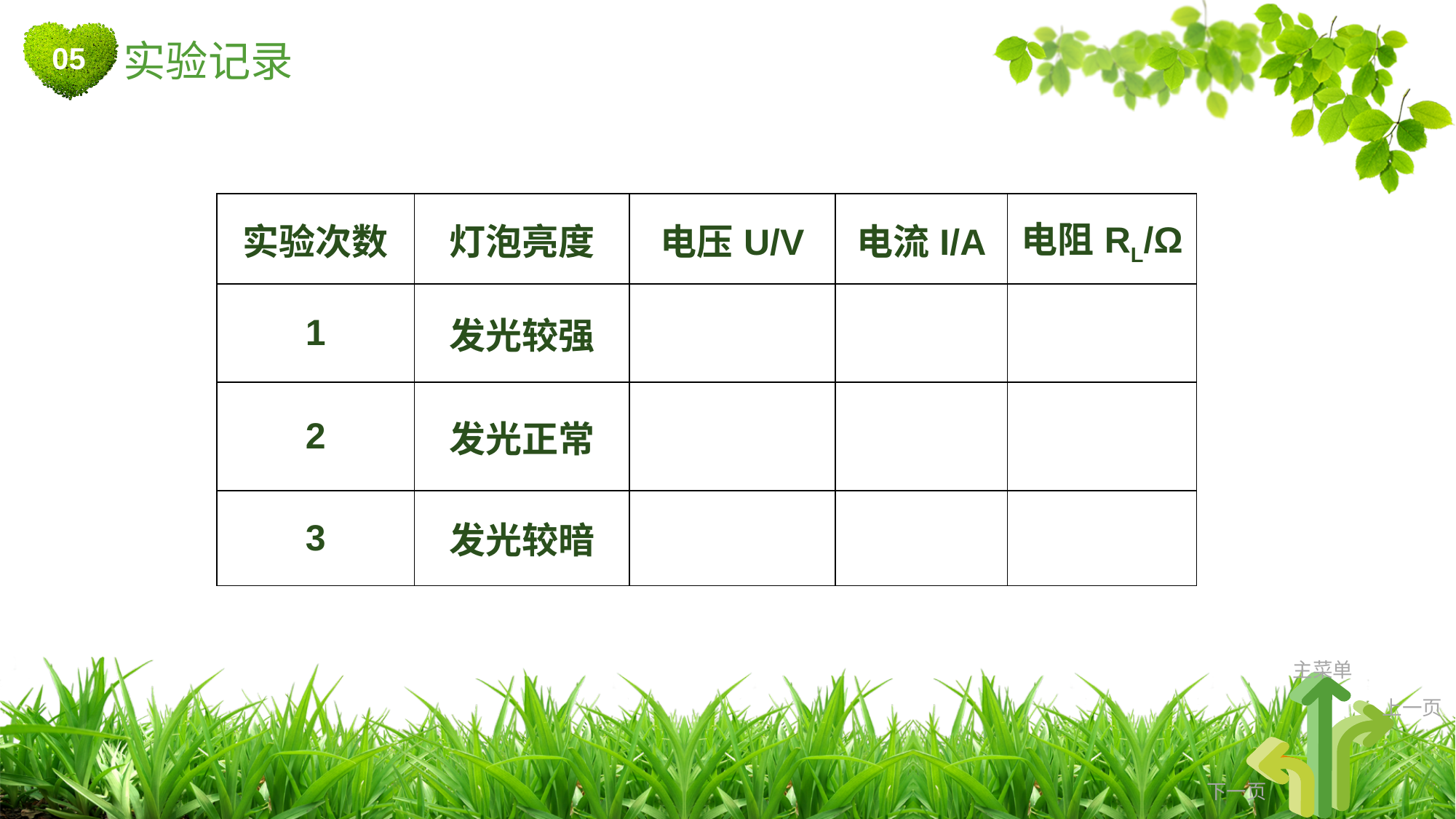

05
实验记录
| 实验次数 | 灯泡亮度 | 电压U/V | 电流I/A | 电阻RL/Ω |
| --- | --- | --- | --- | --- |
| 1 | 发光较强 |  |  |  |
| 2 | 发光正常 |  |  |  |
| 3 | 发光较暗 |  |  |  |
主菜单

上一页
下一页